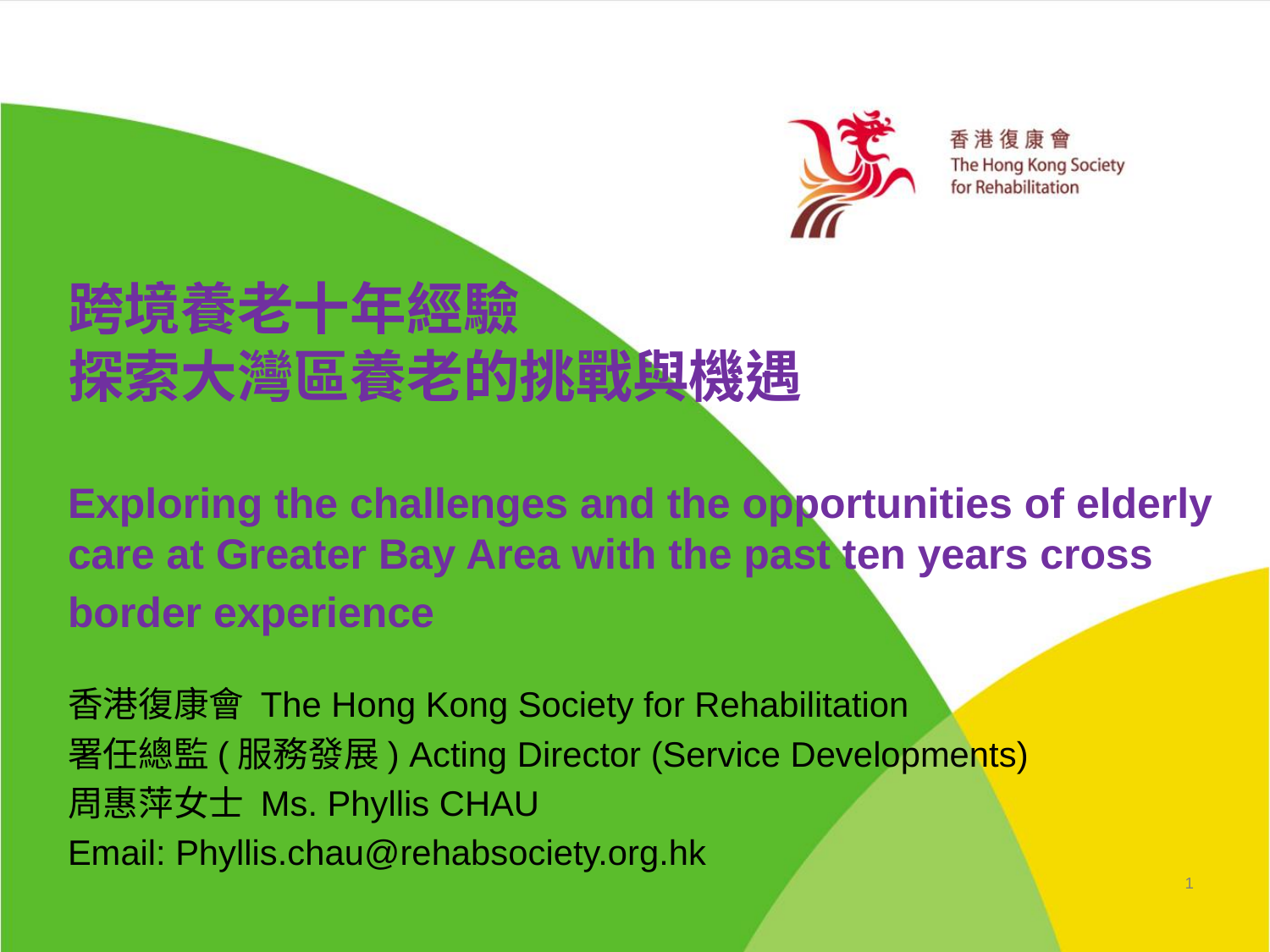

# 跨境養老十年經驗 探索大灣區養老的挑戰與機遇 Exploring the challenges and the opportunities of elderly care at Greater Bay Area with the past ten years cross border experience
香港復康會 The Hong Kong Society for Rehabilitation
署任總監(服務發展) Acting Director (Service Developments)
周惠萍女士 Ms. Phyllis CHAU
Email: Phyllis.chau@rehabsociety.org.hk

1